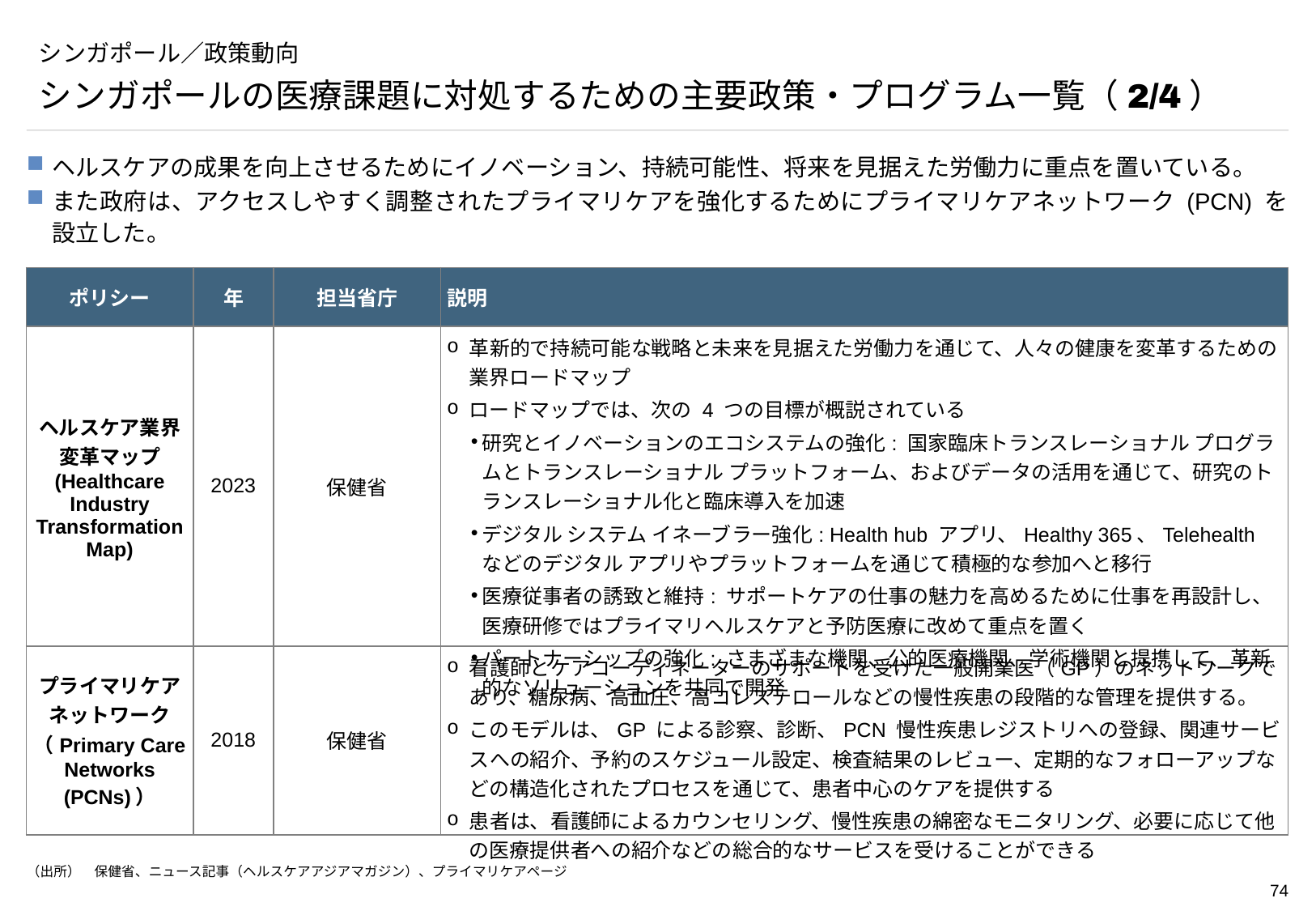

# シンガポール／政策動向
シンガポールの医療課題に対処するための主要政策・プログラム一覧（2/4）
ヘルスケアの成果を向上させるためにイノベーション、持続可能性、将来を見据えた労働力に重点を置いている。
また政府は、アクセスしやすく調整されたプライマリケアを強化するためにプライマリケアネットワーク (PCN) を設立した。
| ポリシー | 年 | 担当省庁 | 説明 |
| --- | --- | --- | --- |
| ヘルスケア業界変革マップ (Healthcare Industry Transformation Map) | 2023 | 保健省 | 革新的で持続可能な戦略と未来を見据えた労働力を通じて、人々の健康を変革するための業界ロードマップ ロードマップでは、次の 4 つの目標が概説されている 研究とイノベーションのエコシステムの強化: 国家臨床トランスレーショナル プログラムとトランスレーショナル プラットフォーム、およびデータの活用を通じて、研究のトランスレーショナル化と臨床導入を加速 デジタル システム イネーブラー強化: Health hub アプリ、Healthy 365、Telehealth などのデジタル アプリやプラットフォームを通じて積極的な参加へと移行 医療従事者の誘致と維持: サポートケアの仕事の魅力を高めるために仕事を再設計し、医療研修ではプライマリヘルスケアと予防医療に改めて重点を置く パートナーシップの強化: さまざまな機関、公的医療機関、学術機関と提携して、革新的なソリューションを共同で開発 |
| プライマリケアネットワーク （Primary Care Networks (PCNs)） | 2018 | 保健省 | 看護師とケアコーディネーターのサポートを受けた一般開業医（GP）のネットワークであり、糖尿病、高血圧、高コレステロールなどの慢性疾患の段階的な管理を提供する。 このモデルは、GP による診察、診断、PCN 慢性疾患レジストリへの登録、関連サービスへの紹介、予約のスケジュール設定、検査結果のレビュー、定期的なフォローアップなどの構造化されたプロセスを通じて、患者中心のケアを提供する 患者は、看護師によるカウンセリング、慢性疾患の綿密なモニタリング、必要に応じて他の医療提供者への紹介などの総合的なサービスを受けることができる |
（出所）　保健省、ニュース記事（ヘルスケアアジアマガジン）、プライマリケアページ